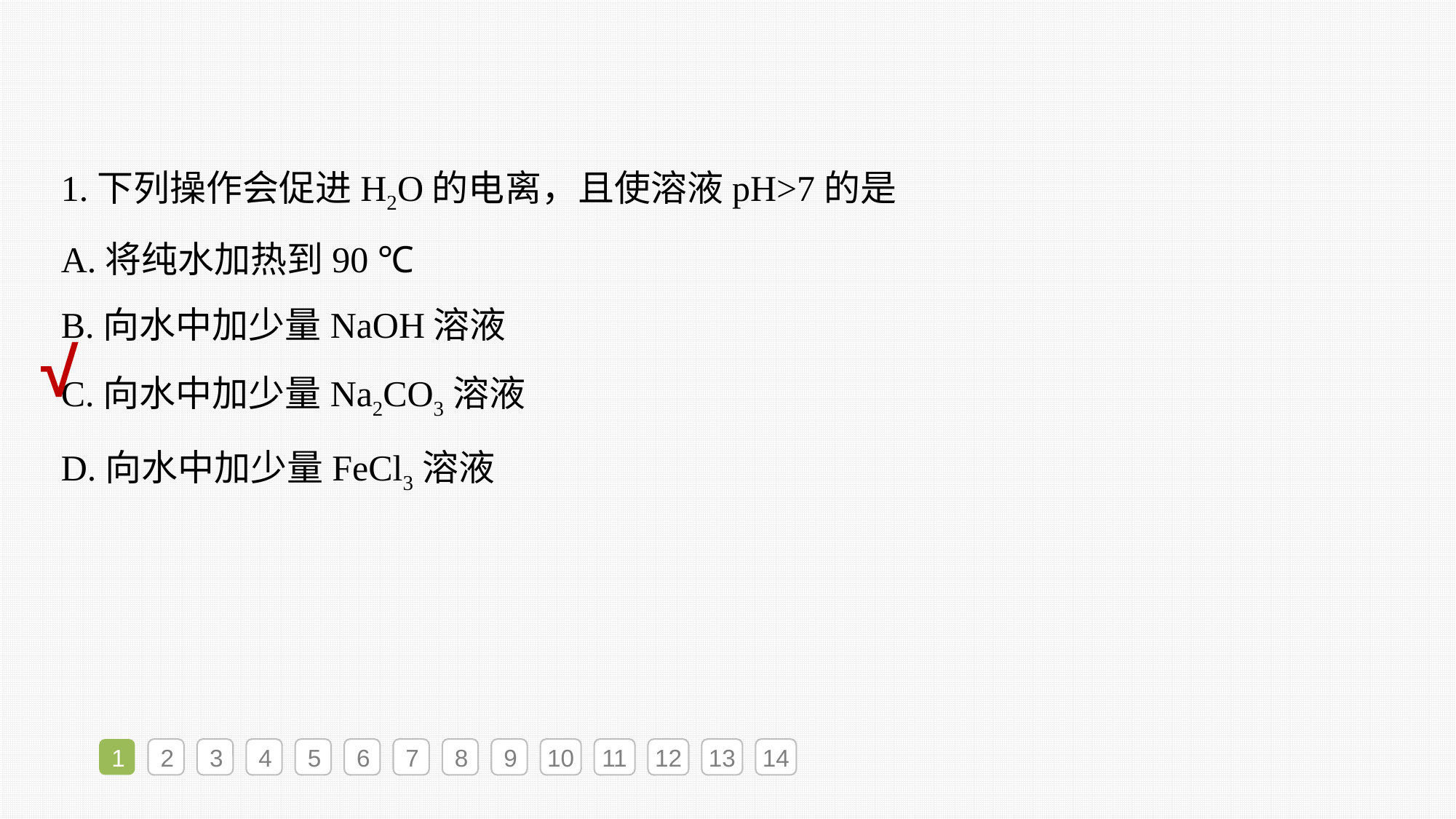

1.下列操作会促进H2O的电离，且使溶液pH>7的是
A.将纯水加热到90 ℃
B.向水中加少量NaOH溶液
C.向水中加少量Na2CO3溶液
D.向水中加少量FeCl3溶液
√
1
2
3
4
5
6
7
8
9
10
11
12
13
14